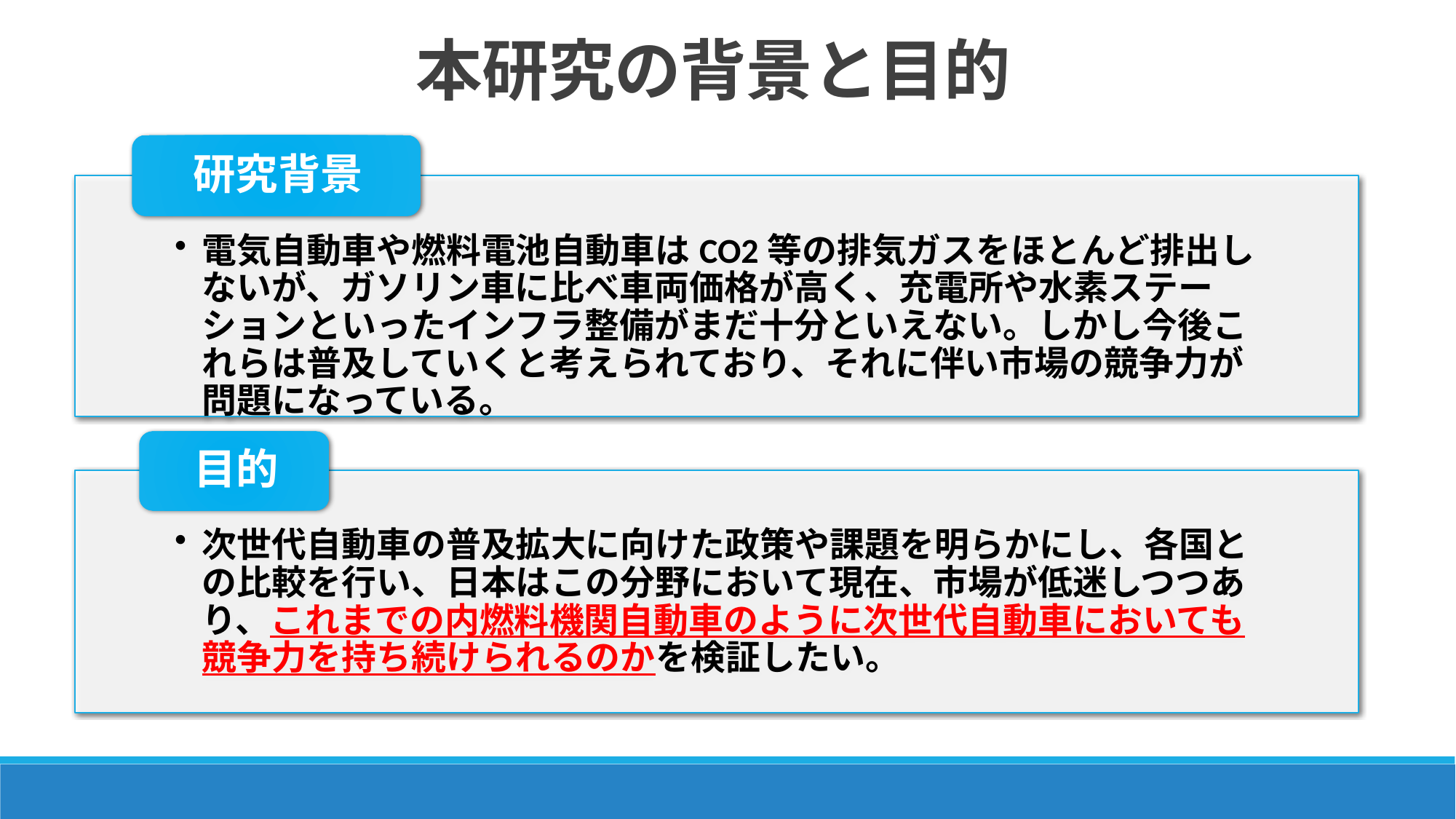

本研究の背景と目的
電気自動車や燃料電池自動車はCO2等の排気ガスをほとんど排出しないが、ガソリン車に比べ車両価格が高く、充電所や水素ステーションといったインフラ整備がまだ十分といえない。しかし今後これらは普及していくと考えられており、それに伴い市場の競争力が問題になっている。
研究背景
次世代自動車の普及拡大に向けた政策や課題を明らかにし、各国との比較を行い、日本はこの分野において現在、市場が低迷しつつあり、これまでの内燃料機関自動車のように次世代自動車においても競争力を持ち続けられるのかを検証したい。
目的